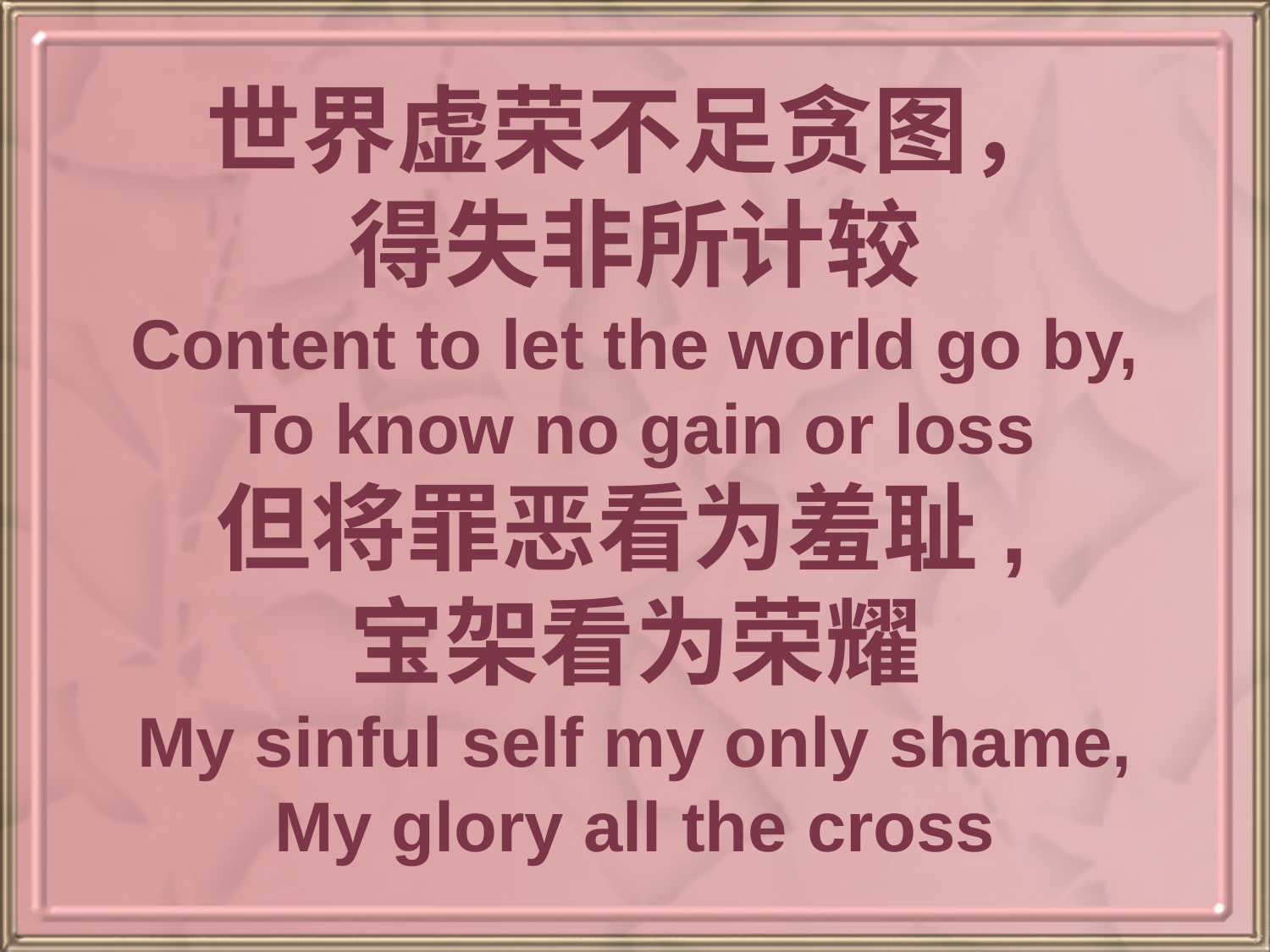

世界虚荣不足贪图，
得失非所计较
Content to let the world go by,
To know no gain or loss
但将罪恶看为羞耻,
宝架看为荣耀
My sinful self my only shame,
My glory all the cross